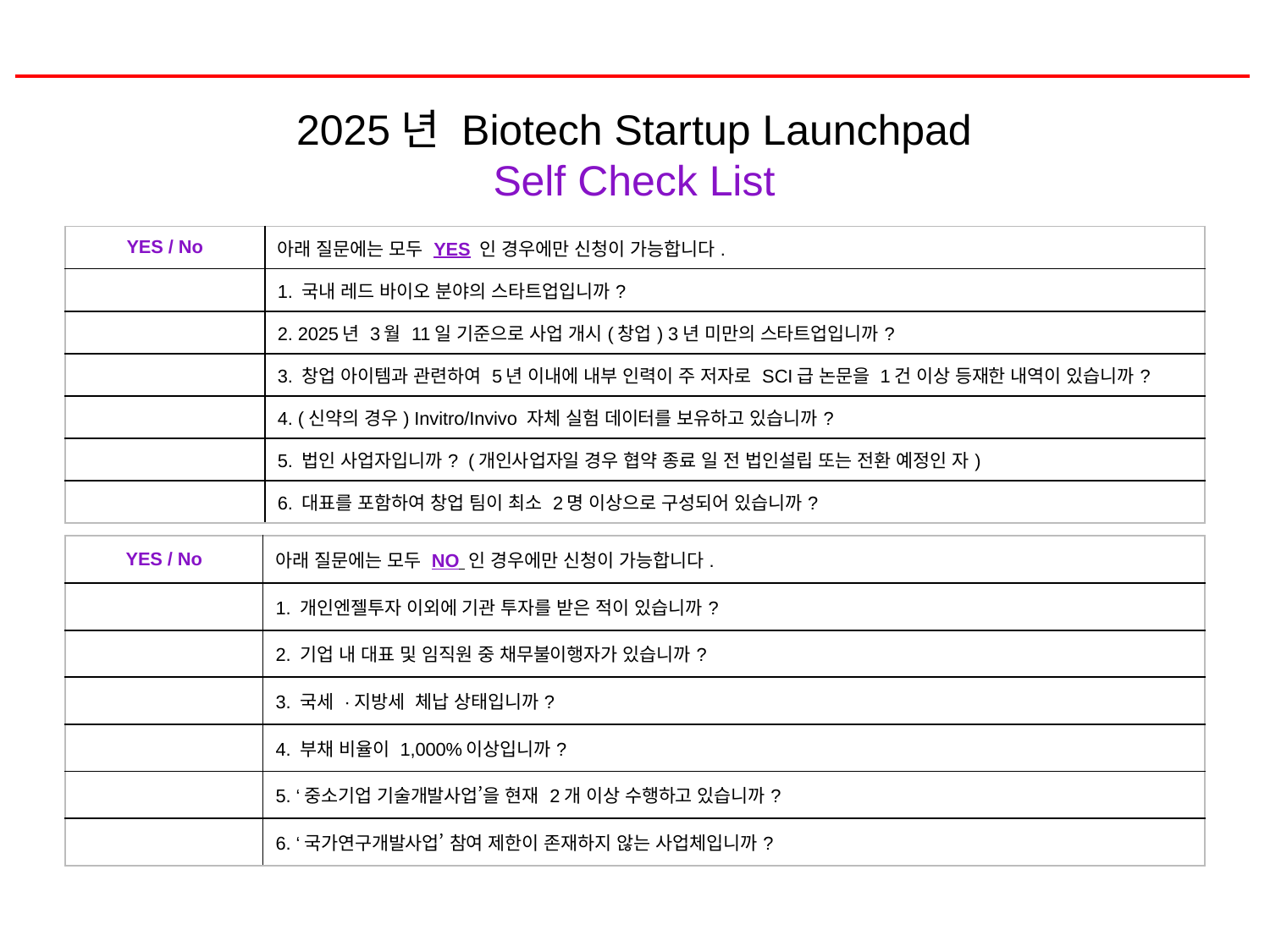

2025년 Biotech Startup Launchpad
Self Check List
| YES / No | 아래 질문에는 모두 YES 인 경우에만 신청이 가능합니다. |
| --- | --- |
|  | 1. 국내 레드 바이오 분야의 스타트업입니까? |
|  | 2. 2025년 3월 11일 기준으로 사업 개시(창업) 3년 미만의 스타트업입니까? |
|  | 3. 창업 아이템과 관련하여 5년 이내에 내부 인력이 주 저자로 SCI급 논문을 1건 이상 등재한 내역이 있습니까? |
|  | 4. (신약의 경우) Invitro/Invivo 자체 실험 데이터를 보유하고 있습니까? |
|  | 5. 법인 사업자입니까? (개인사업자일 경우 협약 종료 일 전 법인설립 또는 전환 예정인 자) |
|  | 6. 대표를 포함하여 창업 팀이 최소 2명 이상으로 구성되어 있습니까? |
| YES / No | 아래 질문에는 모두 NO 인 경우에만 신청이 가능합니다. |
| --- | --- |
|  | 1. 개인엔젤투자 이외에 기관 투자를 받은 적이 있습니까? |
|  | 2. 기업 내 대표 및 임직원 중 채무불이행자가 있습니까? |
|  | 3. 국세 ·지방세 체납 상태입니까? |
|  | 4. 부채 비율이 1,000%이상입니까? |
|  | 5. ‘중소기업 기술개발사업’을 현재 2개 이상 수행하고 있습니까? |
|  | 6. ‘국가연구개발사업’ 참여 제한이 존재하지 않는 사업체입니까? |